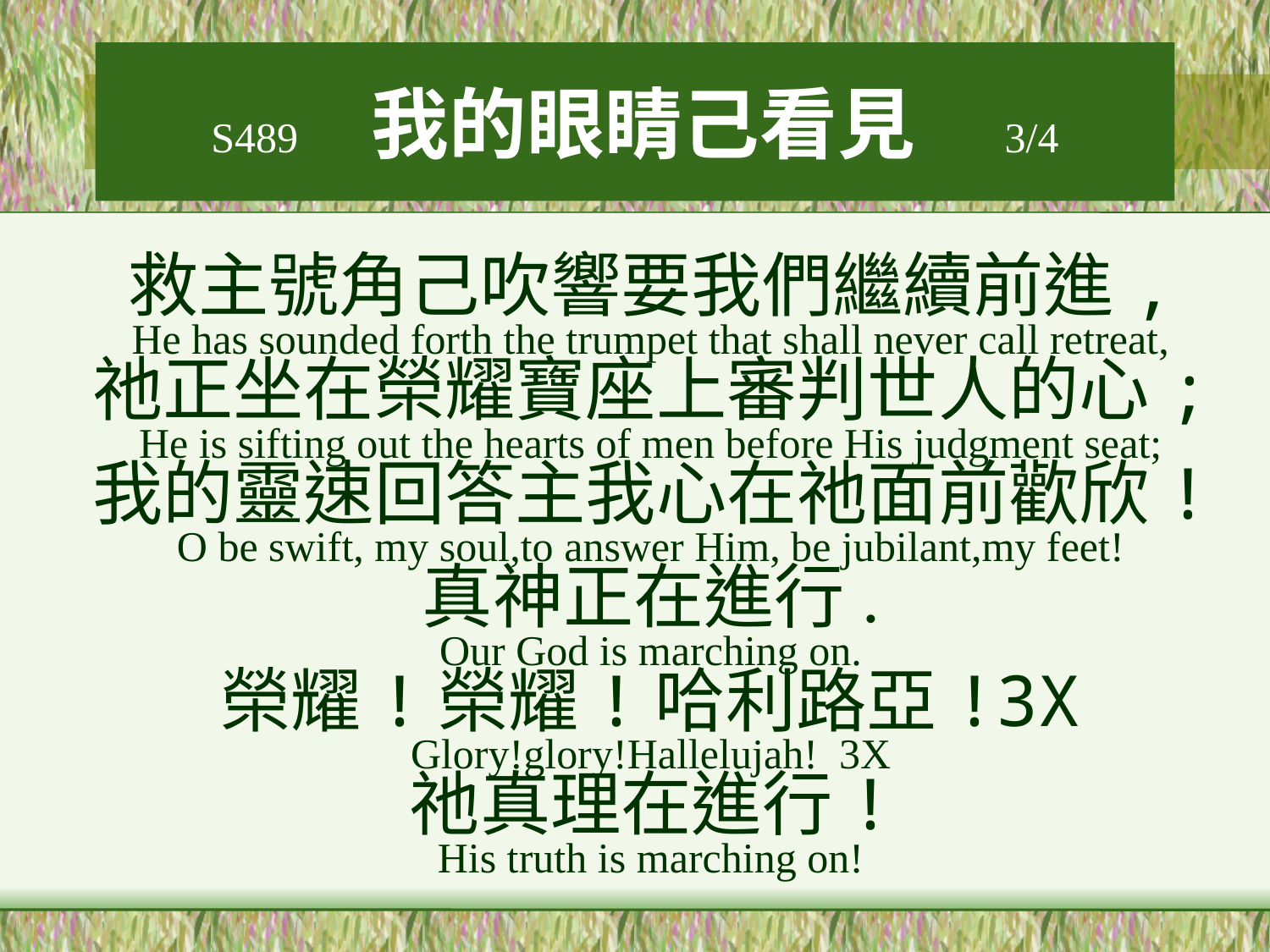

# S489      我的眼睛己看見     3/4
救主號角己吹響要我們繼續前進,
He has sounded forth the trumpet that shall never call retreat,
祂正坐在榮耀寶座上審判世人的心;
He is sifting out the hearts of men before His judgment seat;
我的靈速回答主我心在祂面前歡欣!
O be swift, my soul,to answer Him, be jubilant,my feet!
真神正在進行.
Our God is marching on.
榮耀!榮耀!哈利路亞!3X
Glory!glory!Hallelujah!  3X
祂真理在進行!
His truth is marching on!